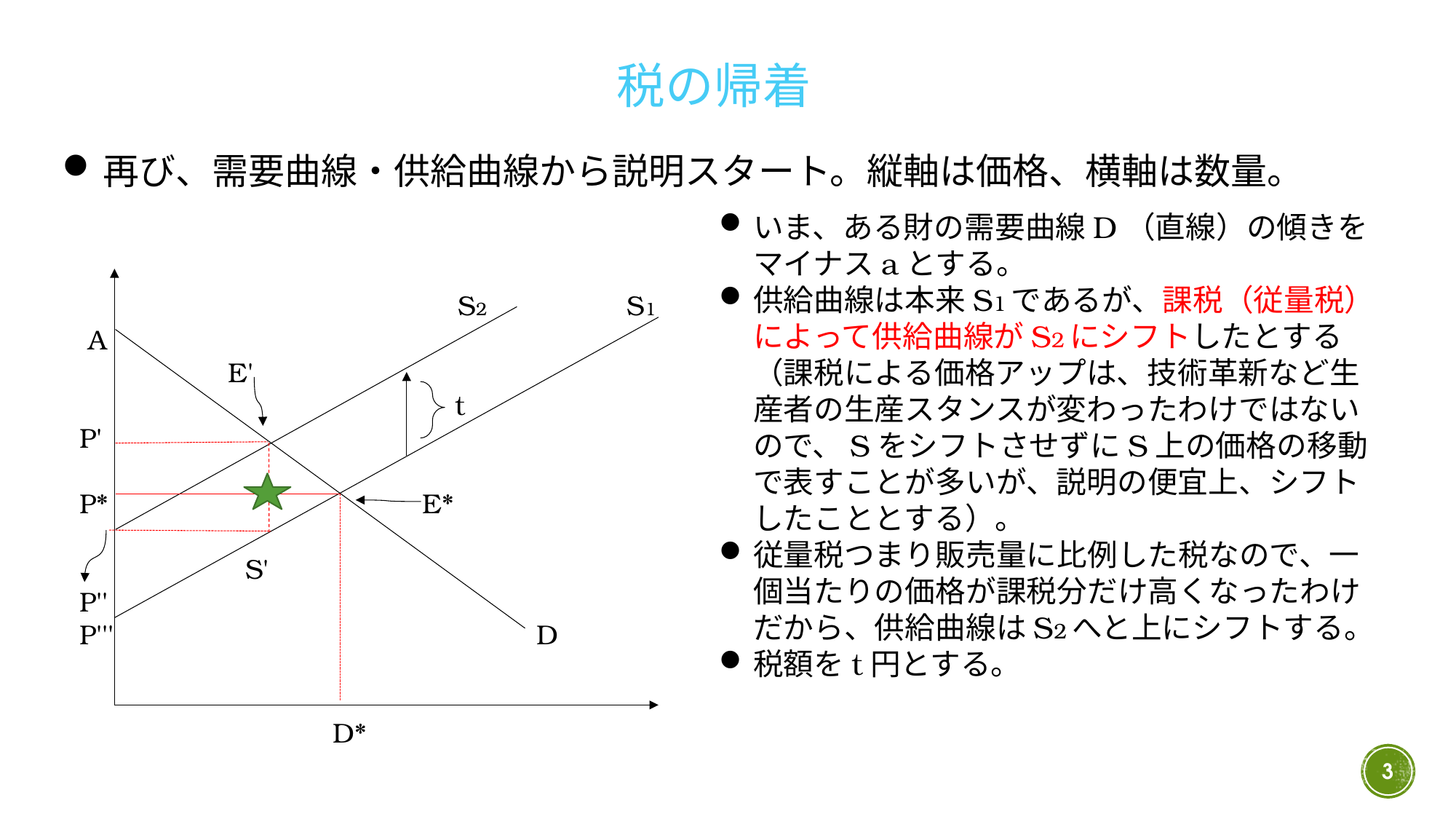

税の帰着
再び、需要曲線・供給曲線から説明スタート。縦軸は価格、横軸は数量。

                                            S2                S1
   A
                   E'
                                             t
  P'

  P*                                    E*

                     S'
  P''
  P'''　　　　　　　　　　　　　　　D

                               D*
いま、ある財の需要曲線D（直線）の傾きをマイナスaとする。
供給曲線は本来S1であるが、課税（従量税）によって供給曲線がS2にシフトしたとする（課税による価格アップは、技術革新など生産者の生産スタンスが変わったわけではないので、SをシフトさせずにS上の価格の移動で表すことが多いが、説明の便宜上、シフトしたこととする）。
従量税つまり販売量に比例した税なので、一個当たりの価格が課税分だけ高くなったわけだから、供給曲線はS2へと上にシフトする。
税額をt円とする。

3